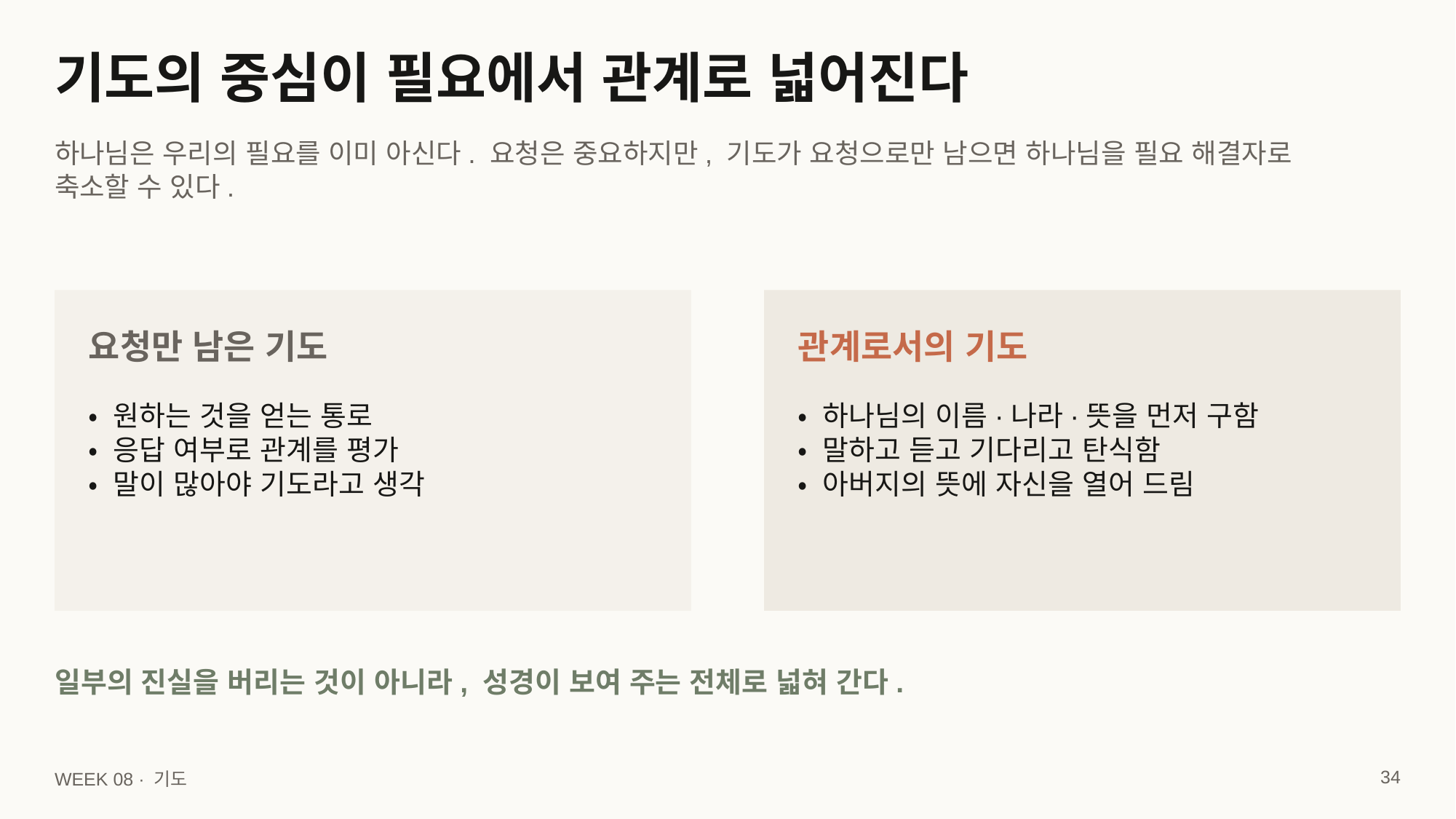

기도의 중심이 필요에서 관계로 넓어진다
하나님은 우리의 필요를 이미 아신다. 요청은 중요하지만, 기도가 요청으로만 남으면 하나님을 필요 해결자로 축소할 수 있다.

요청만 남은 기도
관계로서의 기도
• 원하는 것을 얻는 통로
• 응답 여부로 관계를 평가
• 말이 많아야 기도라고 생각
• 하나님의 이름·나라·뜻을 먼저 구함
• 말하고 듣고 기다리고 탄식함
• 아버지의 뜻에 자신을 열어 드림
일부의 진실을 버리는 것이 아니라, 성경이 보여 주는 전체로 넓혀 간다.
34
WEEK 08 · 기도